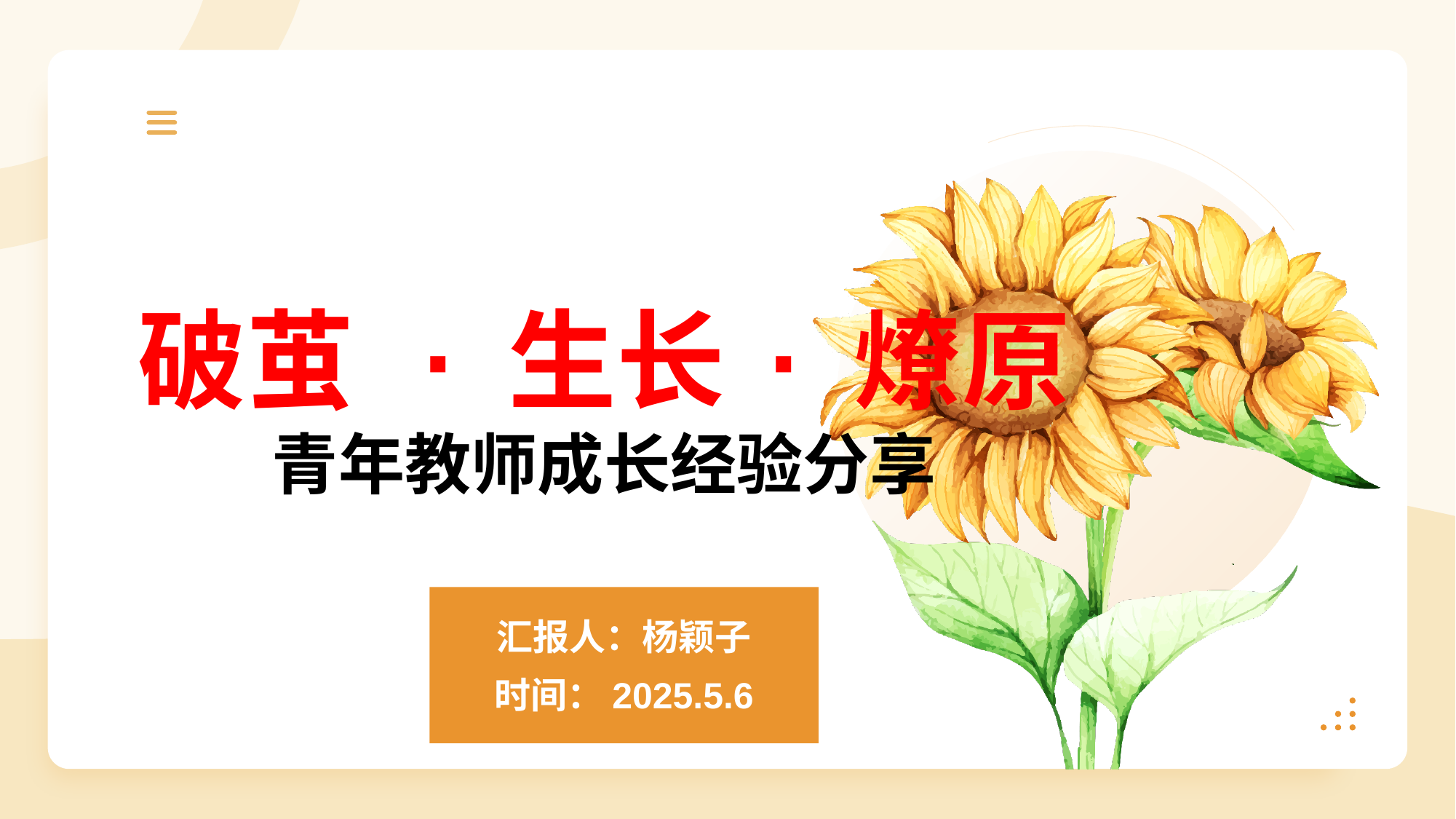

# 破茧  · 生长 · 燎原 青年教师成长经验分享
汇报人：杨颖子
时间：2025.5.6